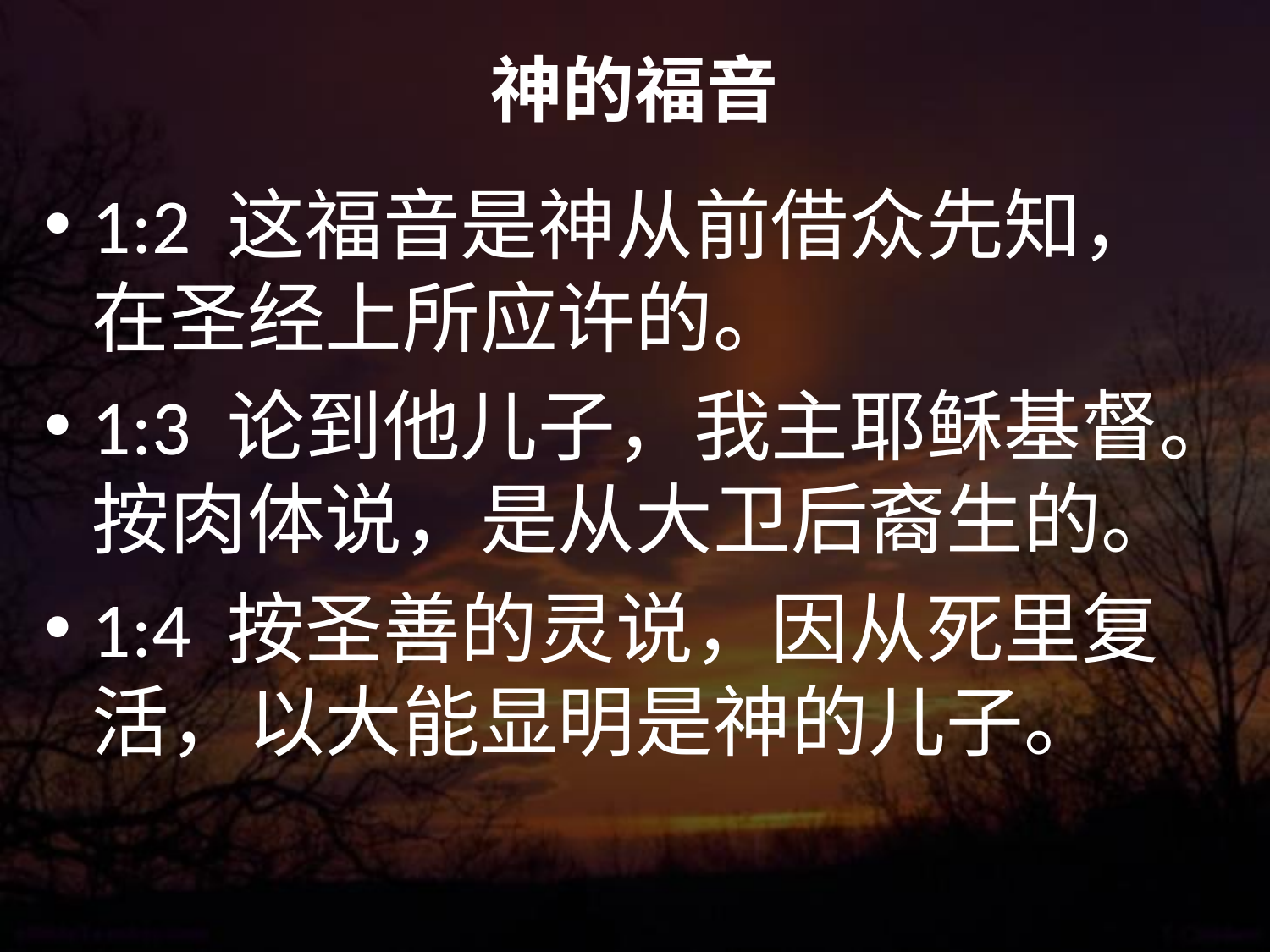

# 神的福音
1:2 这福音是神从前借众先知，在圣经上所应许的。
1:3 论到他儿子，我主耶稣基督。按肉体说，是从大卫后裔生的。
1:4 按圣善的灵说，因从死里复活，以大能显明是神的儿子。